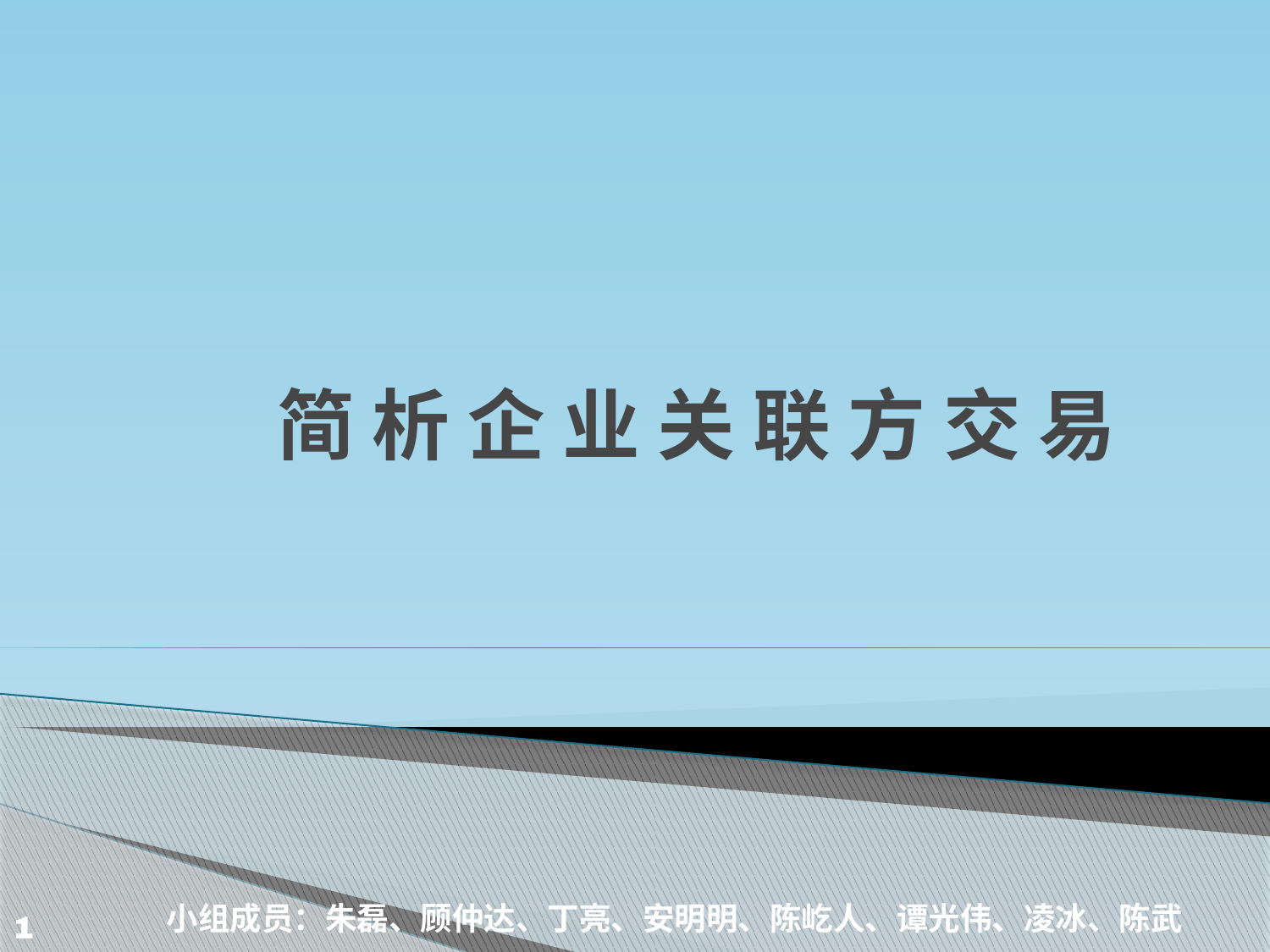

# 简 析 企 业 关 联 方 交 易
小组成员：朱磊、顾仲达、丁亮、安明明、陈屹人、谭光伟、凌冰、陈武
1